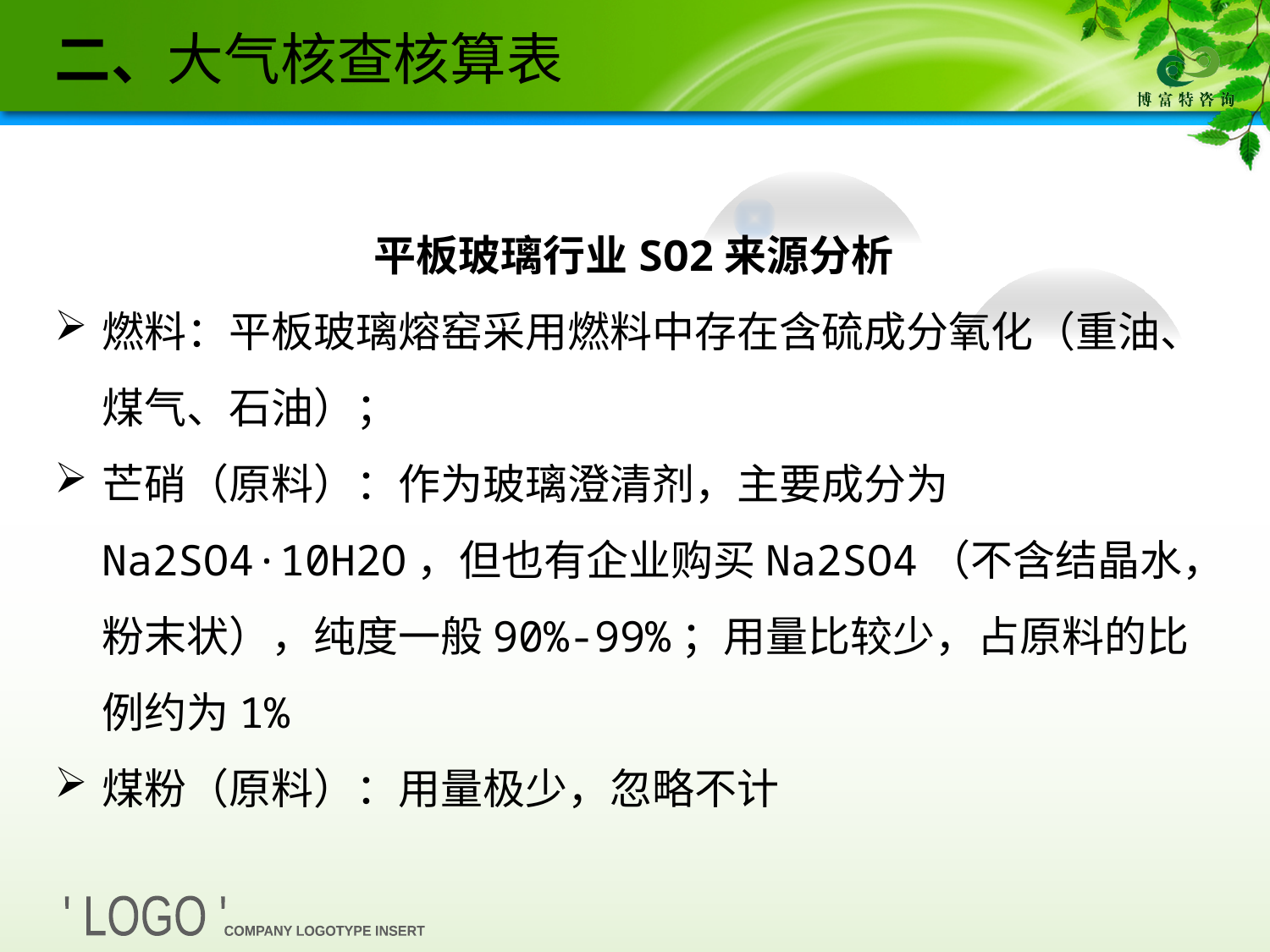

二、大气核查核算表

平板玻璃行业SO2来源分析
燃料：平板玻璃熔窑采用燃料中存在含硫成分氧化（重油、煤气、石油）；
芒硝（原料）：作为玻璃澄清剂，主要成分为Na2SO4·10H2O，但也有企业购买Na2SO4（不含结晶水，粉末状），纯度一般90%-99%；用量比较少，占原料的比例约为1%
煤粉（原料）：用量极少，忽略不计